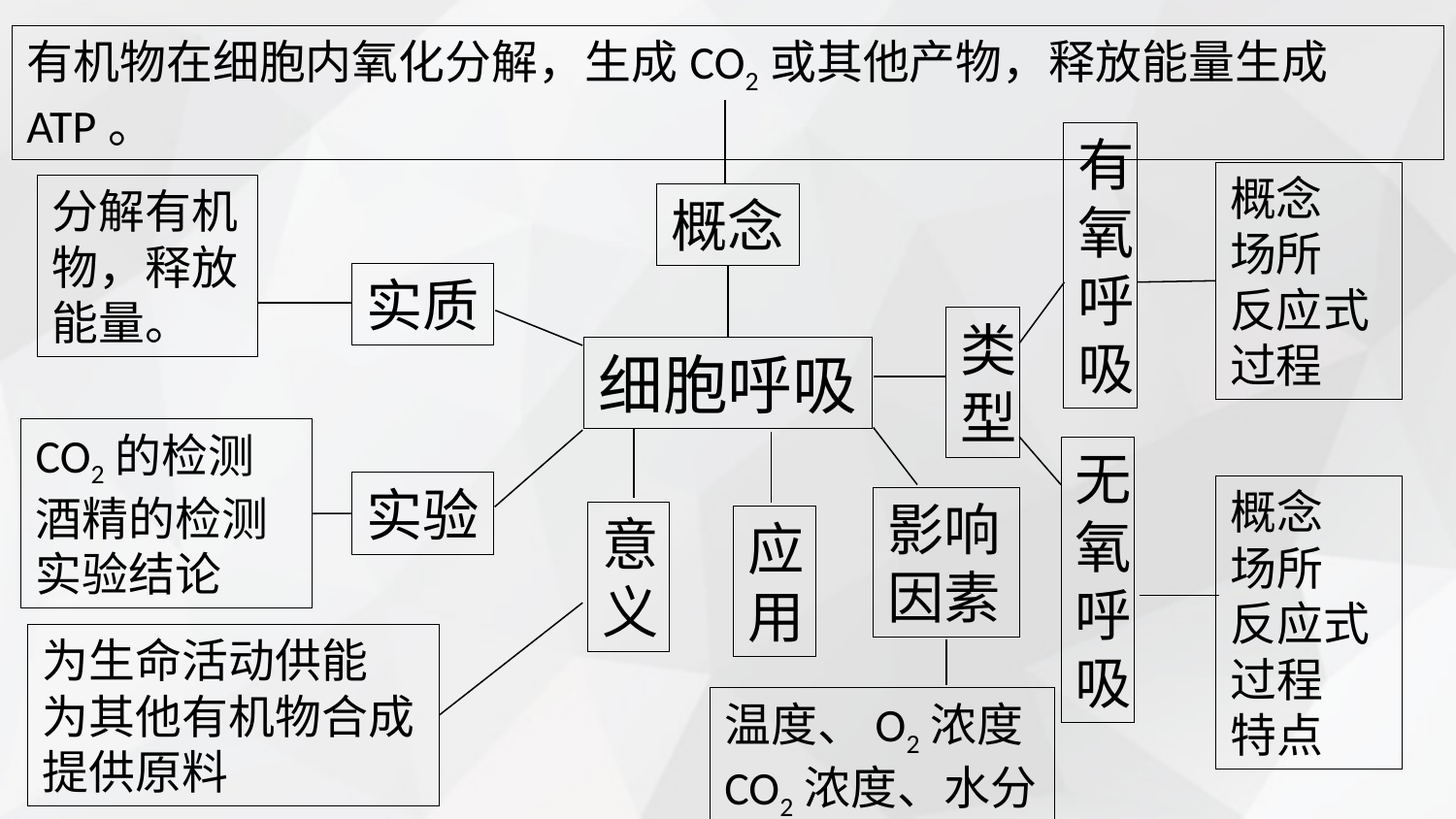

有机物在细胞内氧化分解，生成CO2或其他产物，释放能量生成ATP。
有氧呼吸
概念
场所
反应式
过程
分解有机物，释放能量。
概念
实质
类型
细胞呼吸
CO2的检测
酒精的检测
实验结论
无氧呼吸
实验
概念
场所
反应式
过程
特点
影响因素
意义
应用
为生命活动供能
为其他有机物合成提供原料
温度、O2浓度
CO2浓度、水分